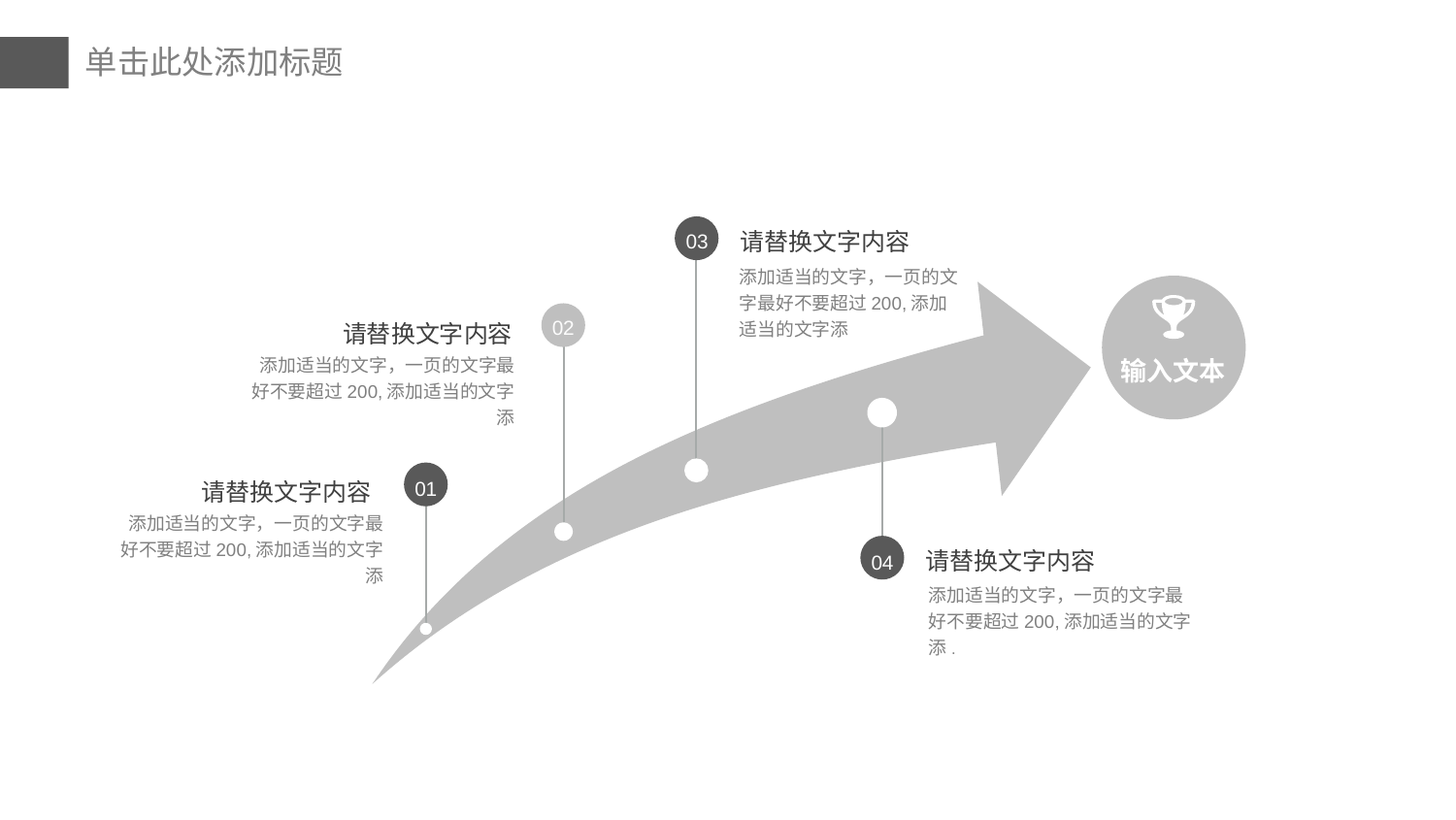

请替换文字内容
03

添加适当的文字，一页的文字最好不要超过200,添加适当的文字添

02
请替换文字内容

输入文本
添加适当的文字，一页的文字最好不要超过200,添加适当的文字添

01
请替换文字内容

添加适当的文字，一页的文字最好不要超过200,添加适当的文字添

请替换文字内容
04
添加适当的文字，一页的文字最好不要超过200,添加适当的文字添.